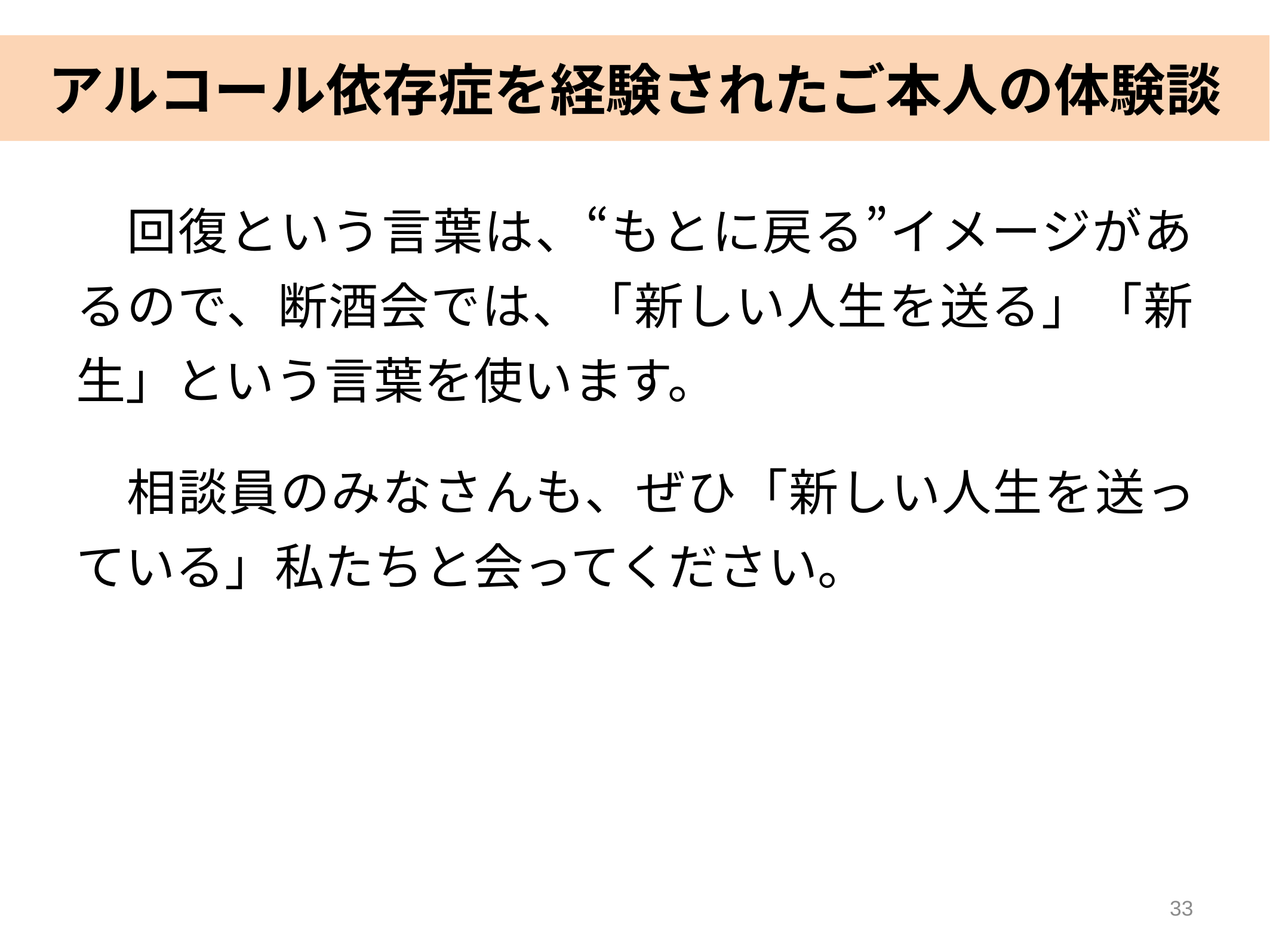

アルコール依存症を経験されたご本人の体験談
　回復という言葉は、“もとに戻る”イメージがあるので、断酒会では、「新しい人生を送る」「新生」という言葉を使います。

　相談員のみなさんも、ぜひ「新しい人生を送っている」私たちと会ってください。
33